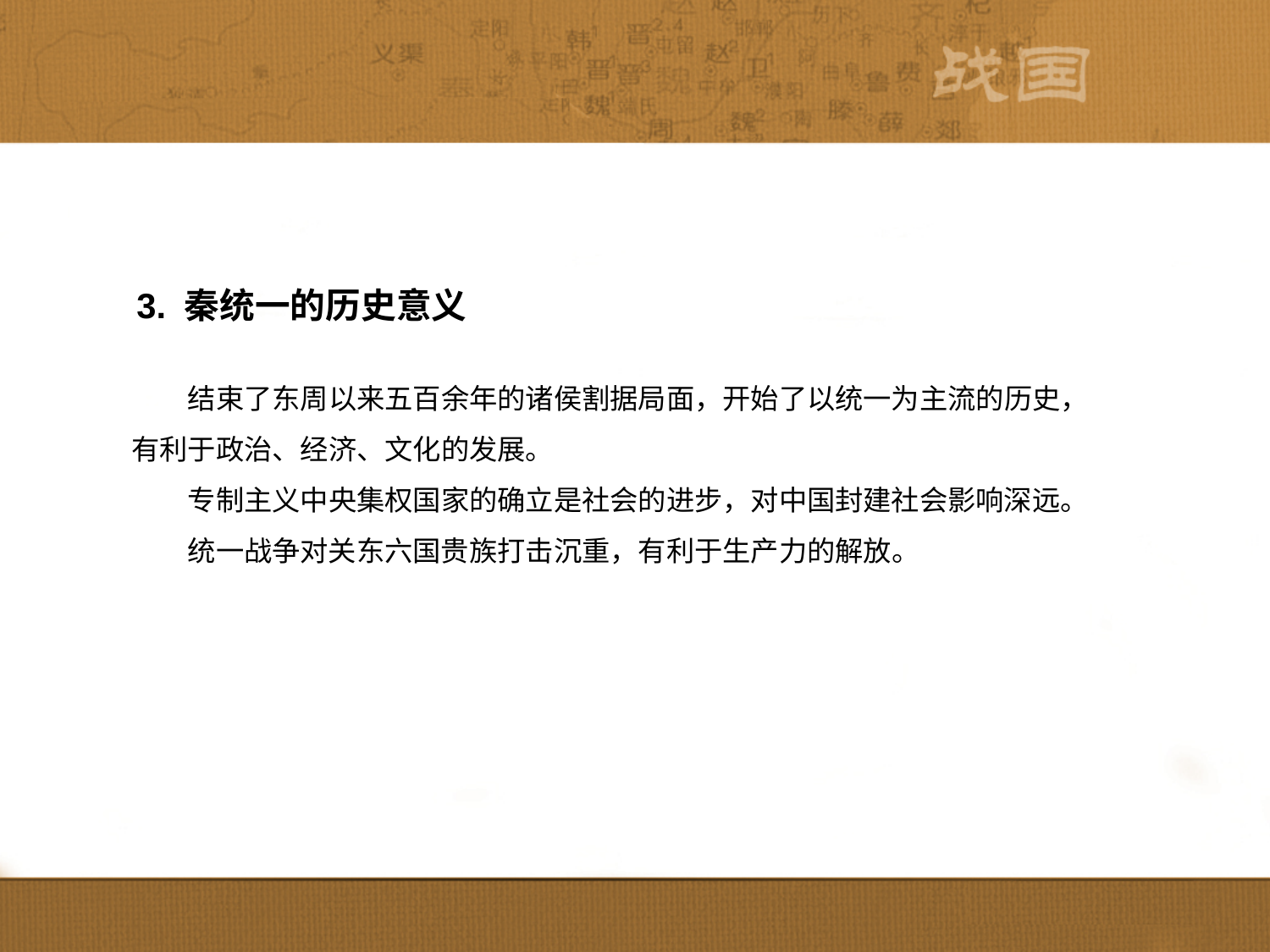

3. 秦统一的历史意义
　　结束了东周以来五百余年的诸侯割据局面，开始了以统一为主流的历史，有利于政治、经济、文化的发展。
　　专制主义中央集权国家的确立是社会的进步，对中国封建社会影响深远。
　　统一战争对关东六国贵族打击沉重，有利于生产力的解放。